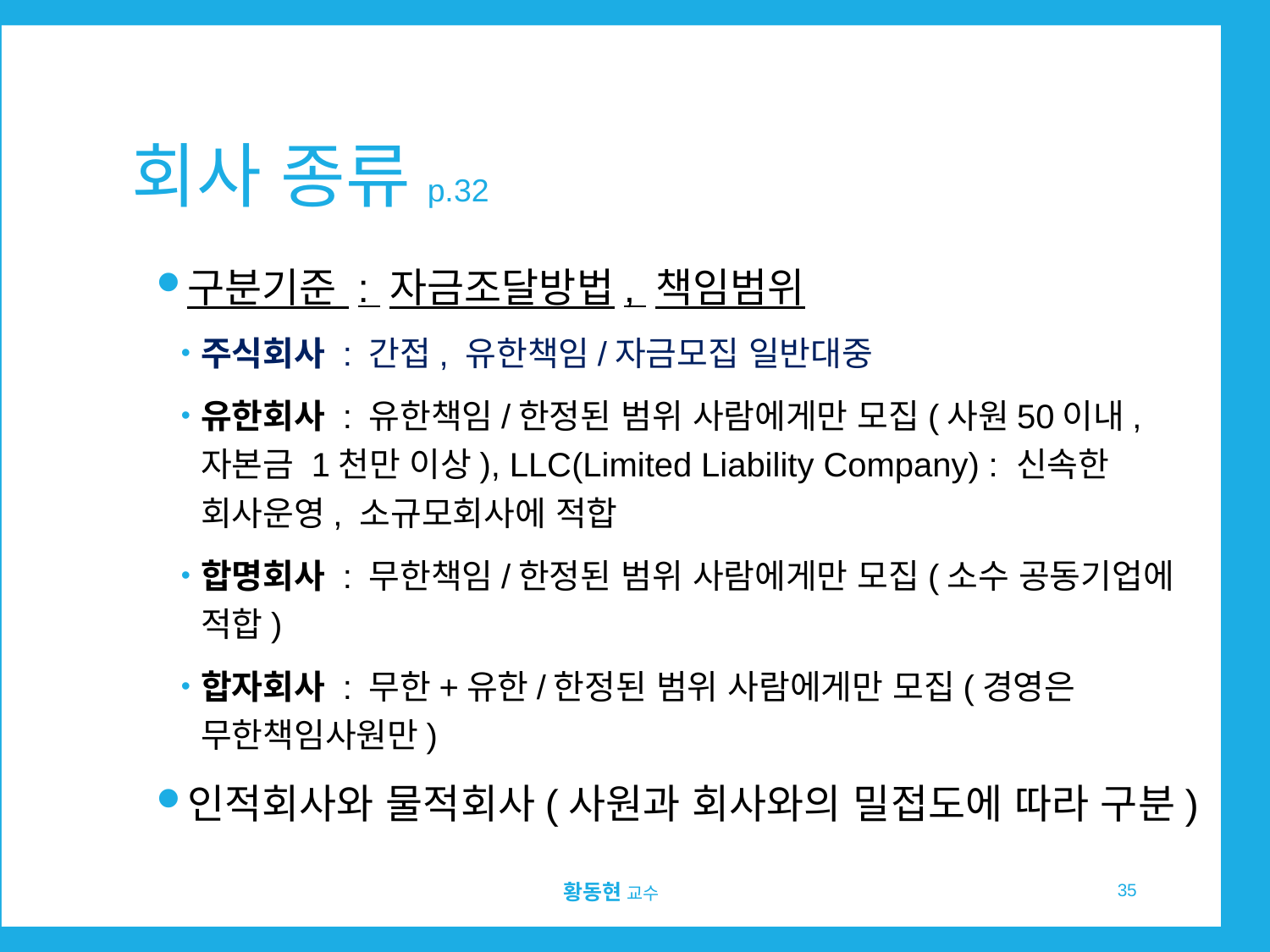

# 회사 종류p.32
구분기준 : 자금조달방법, 책임범위
주식회사 : 간접, 유한책임/자금모집 일반대중
유한회사 : 유한책임/한정된 범위 사람에게만 모집(사원50이내, 자본금 1천만 이상), LLC(Limited Liability Company) : 신속한 회사운영, 소규모회사에 적합
합명회사 : 무한책임/한정된 범위 사람에게만 모집(소수 공동기업에 적합)
합자회사 : 무한+유한/한정된 범위 사람에게만 모집(경영은 무한책임사원만)
인적회사와 물적회사(사원과 회사와의 밀접도에 따라 구분)
35